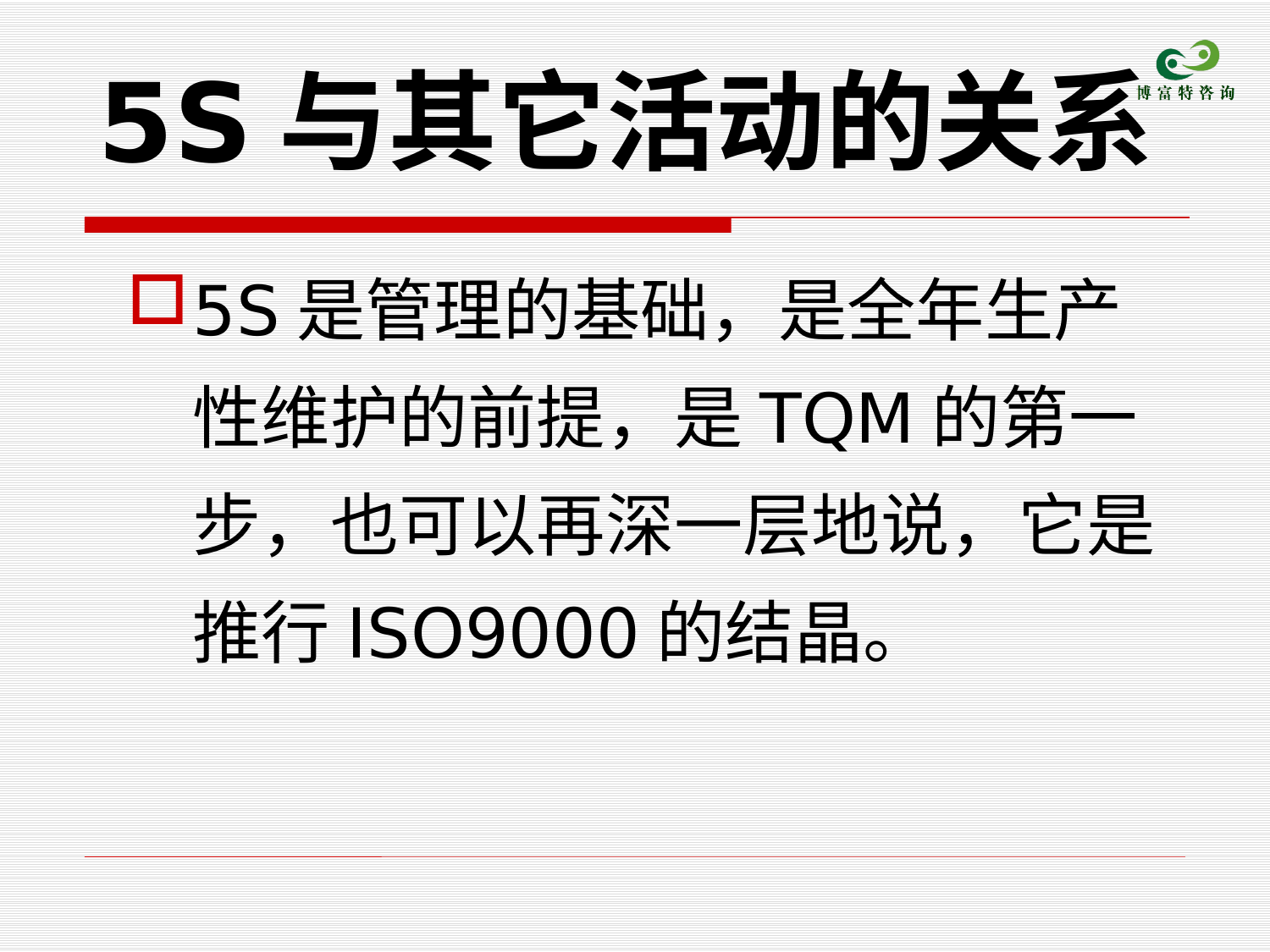

# 5S与其它活动的关系
5S是管理的基础，是全年生产性维护的前提，是TQM的第一步，也可以再深一层地说，它是推行ISO9000的结晶。
78